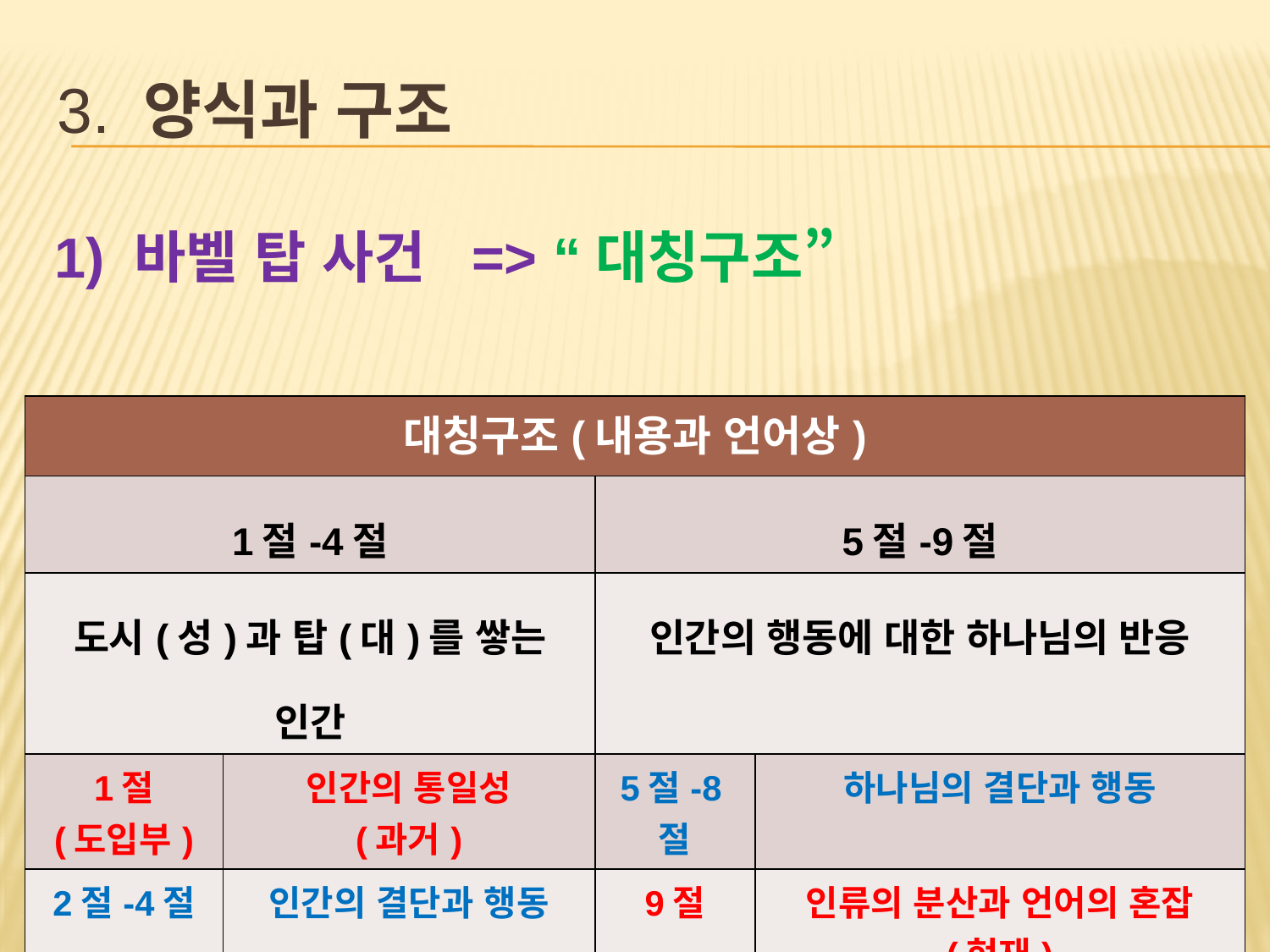

# 3. 양식과 구조
1) 바벨 탑 사건  => “대칭구조”
| 대칭구조(내용과 언어상) |  |  |  |
| --- | --- | --- | --- |
| 1절-4절 |  | 5절-9절 |  |
| 도시(성)과 탑(대)를 쌓는 인간 |  | 인간의 행동에 대한 하나님의 반응 |  |
| 1절 (도입부) | 인간의 통일성 (과거) | 5절-8절 | 하나님의 결단과 행동 |
| 2절-4절 | 인간의 결단과 행동 | 9절 | 인류의 분산과 언어의 혼잡 (현재) |